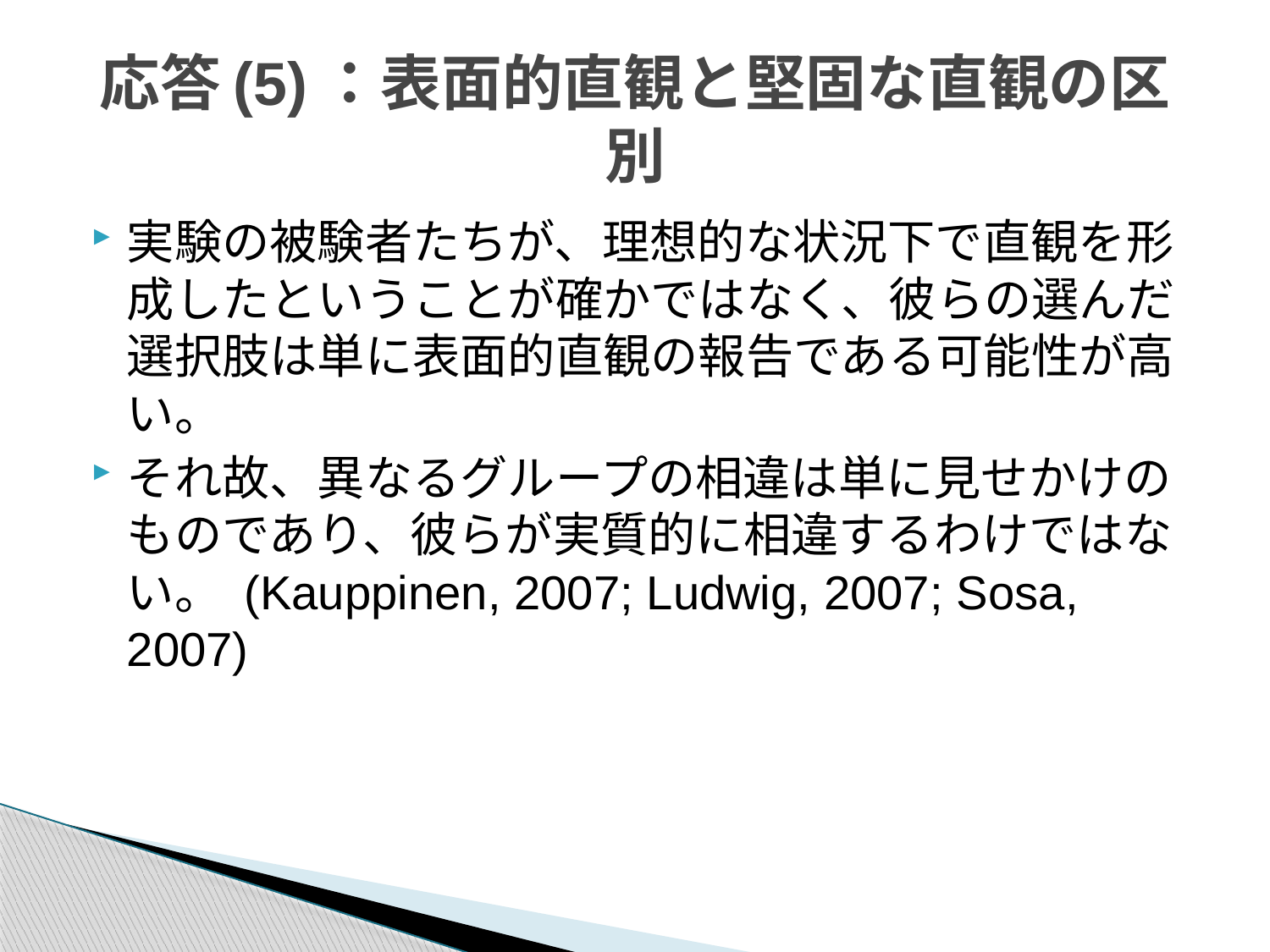

# 応答(5)：表面的直観と堅固な直観の区別
実験の被験者たちが、理想的な状況下で直観を形成したということが確かではなく、彼らの選んだ選択肢は単に表面的直観の報告である可能性が高い。
それ故、異なるグループの相違は単に見せかけのものであり、彼らが実質的に相違するわけではない。 (Kauppinen, 2007; Ludwig, 2007; Sosa, 2007)